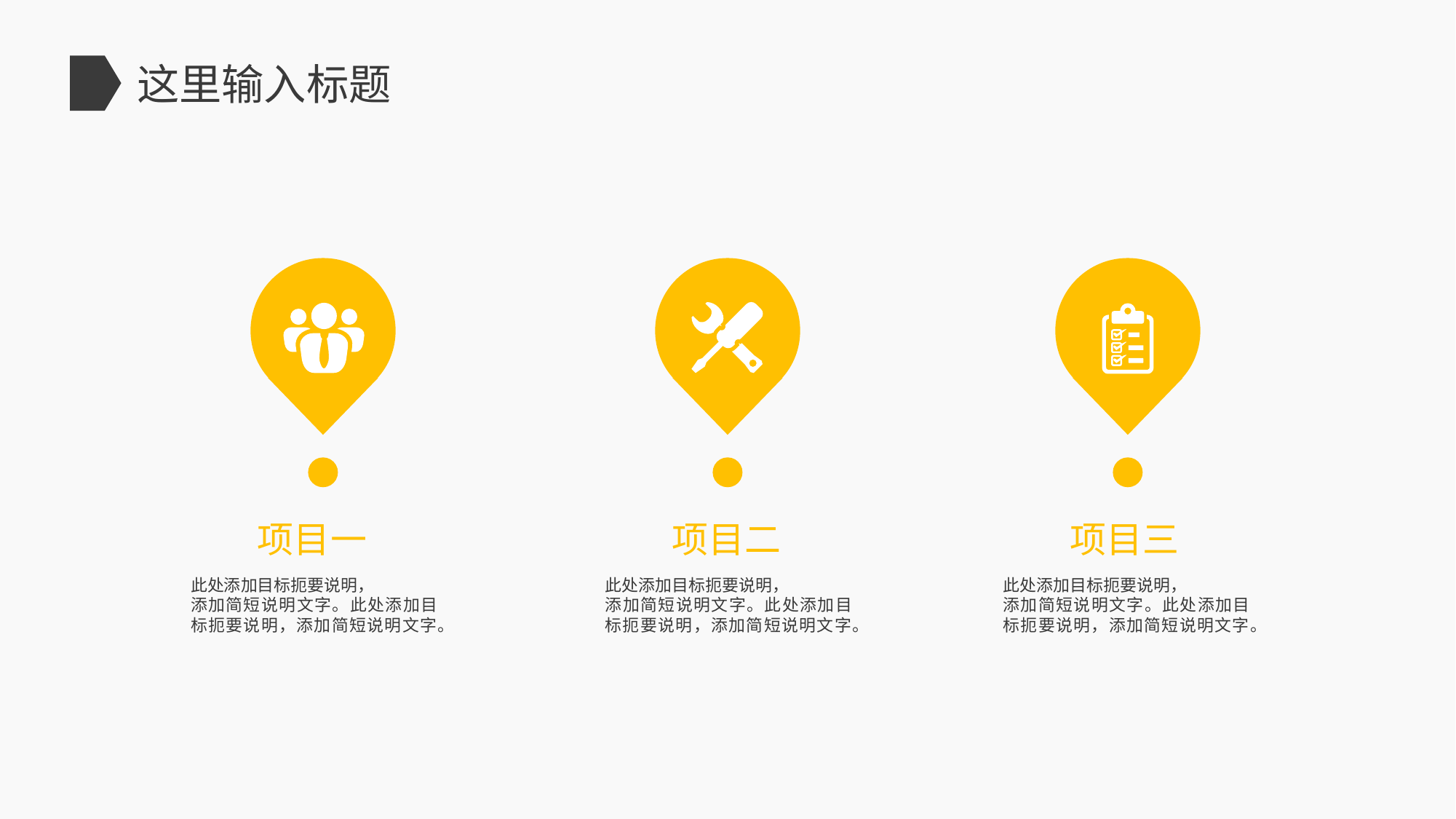

这里输入标题

项目一
项目二
项目三
此处添加目标扼要说明，
添加简短说明文字。此处添加目标扼要说明，添加简短说明文字。
此处添加目标扼要说明，
添加简短说明文字。此处添加目标扼要说明，添加简短说明文字。
此处添加目标扼要说明，
添加简短说明文字。此处添加目标扼要说明，添加简短说明文字。